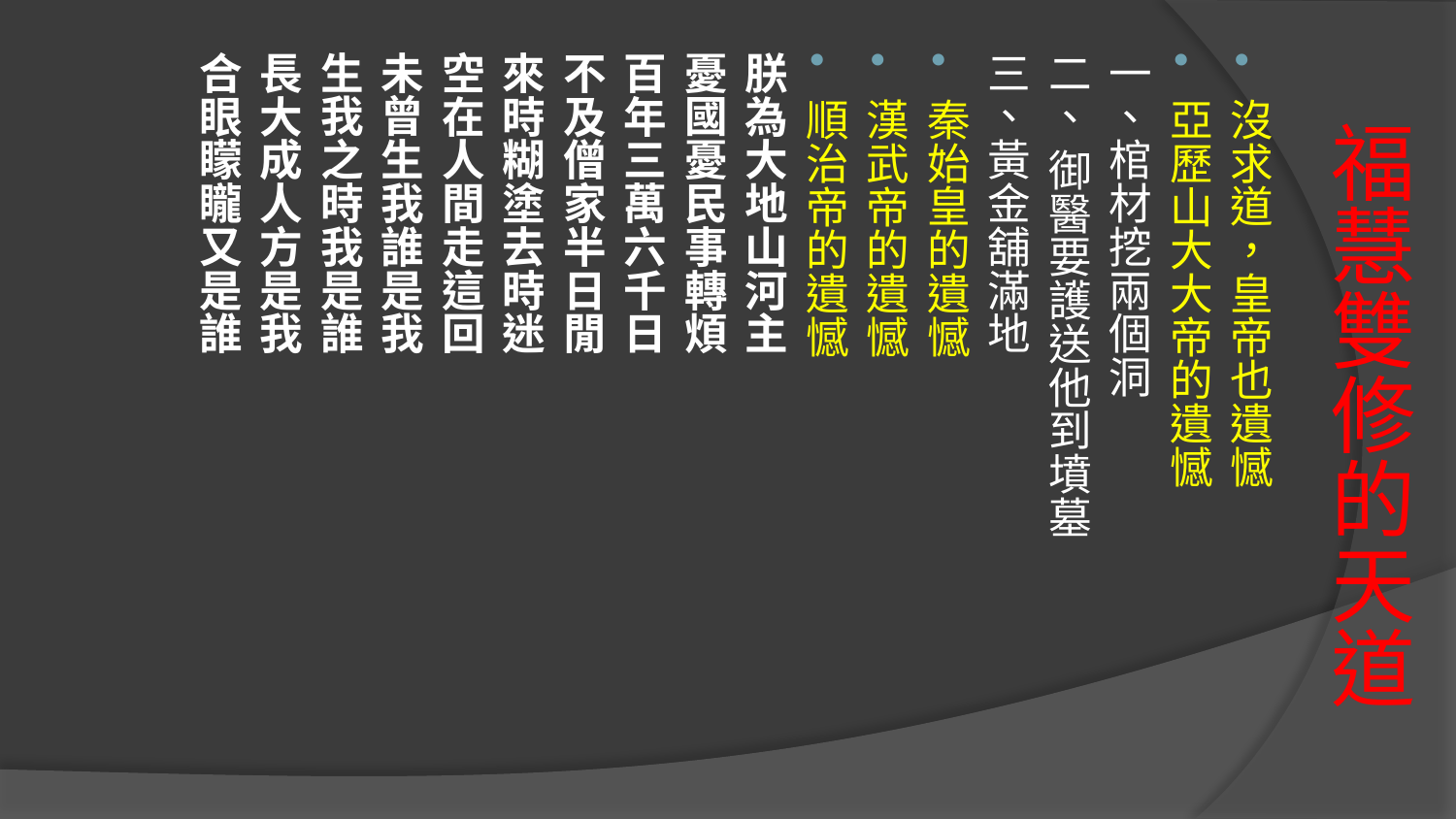

沒求道，皇帝也遺憾
亞歷山大大帝的遺憾
一、棺材挖兩個洞
二、 御醫要護送他到墳墓
三、黃金舖滿地
秦始皇的遺憾
漢武帝的遺憾
順治帝的遺憾
朕為大地山河主
憂國憂民事轉煩
百年三萬六千日
不及僧家半日閒
來時糊塗去時迷
空在人間走這回
未曾生我誰是我
生我之時我是誰
長大成人方是我
合眼矇矓又是誰

# 福慧雙修的天道